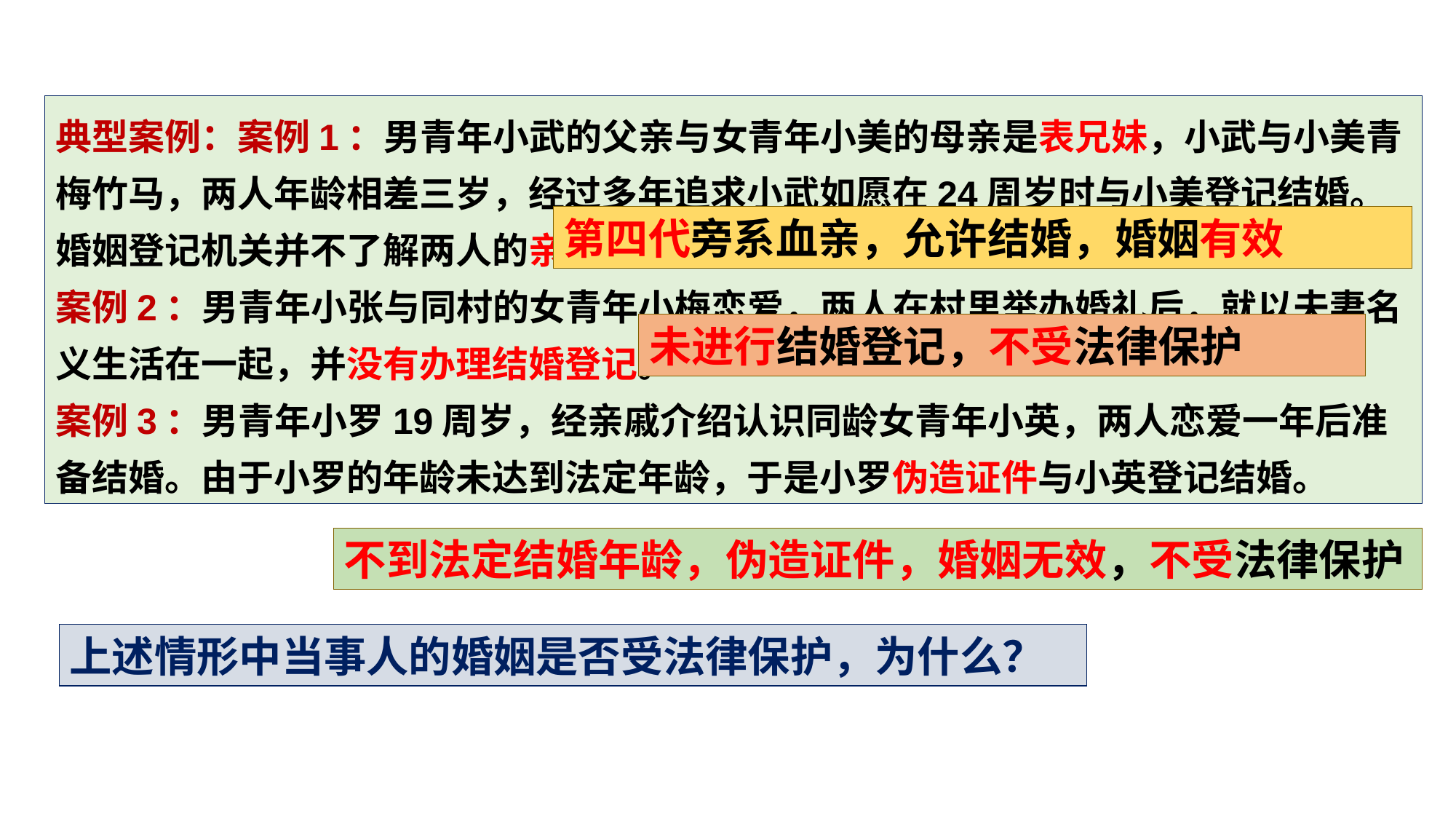

典型案例：案例1：男青年小武的父亲与女青年小美的母亲是表兄妹，小武与小美青梅竹马，两人年龄相差三岁，经过多年追求小武如愿在24周岁时与小美登记结婚。婚姻登记机关并不了解两人的亲戚关系。
案例2：男青年小张与同村的女青年小梅恋爱，两人在村里举办婚礼后，就以夫妻名义生活在一起，并没有办理结婚登记。
案例3：男青年小罗19周岁，经亲戚介绍认识同龄女青年小英，两人恋爱一年后准备结婚。由于小罗的年龄未达到法定年龄，于是小罗伪造证件与小英登记结婚。
第四代旁系血亲，允许结婚，婚姻有效
未进行结婚登记，不受法律保护
不到法定结婚年龄，伪造证件，婚姻无效，不受法律保护
上述情形中当事人的婚姻是否受法律保护，为什么？